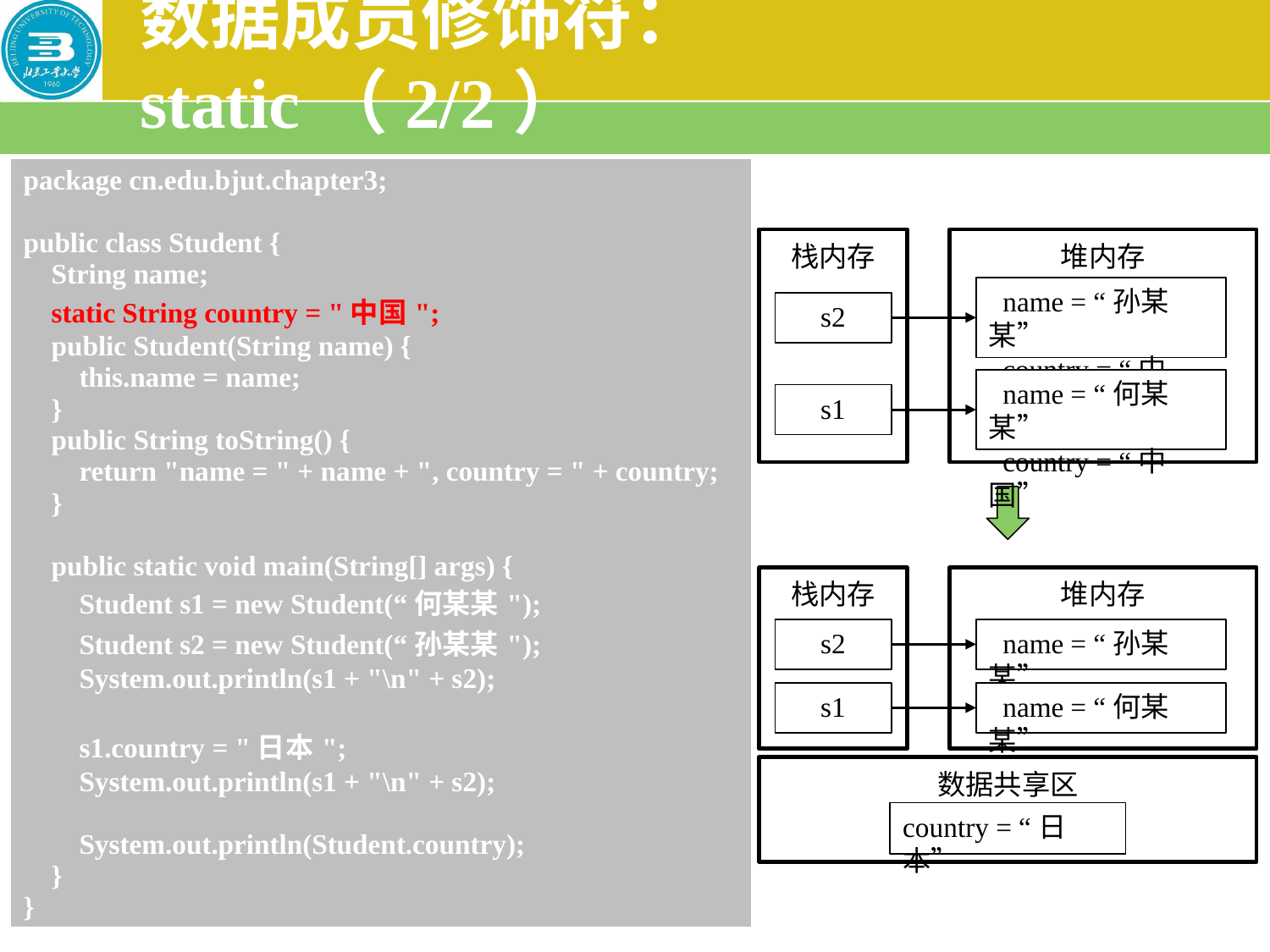

# 数据成员修饰符：static（2/2）
| package cn.edu.bjut.chapter3; public class Student { String name; static String country = "中国"; public Student(String name) { this.name = name; } public String toString() { return "name = " + name + ", country = " + country; } public static void main(String[] args) { Student s1 = new Student(“何某某"); Student s2 = new Student(“孙某某"); System.out.println(s1 + "\n" + s2); s1.country = "日本"; System.out.println(s1 + "\n" + s2); System.out.println(Student.country); } } |
| --- |

栈内存
堆内存
  name = “孙某某”
  country = “中国”
s2
  name = “何某某”
  country = “中国”
s1

栈内存
堆内存
s2
  name = “孙某某”
s1
  name = “何某某”

数据共享区
country = “日本”